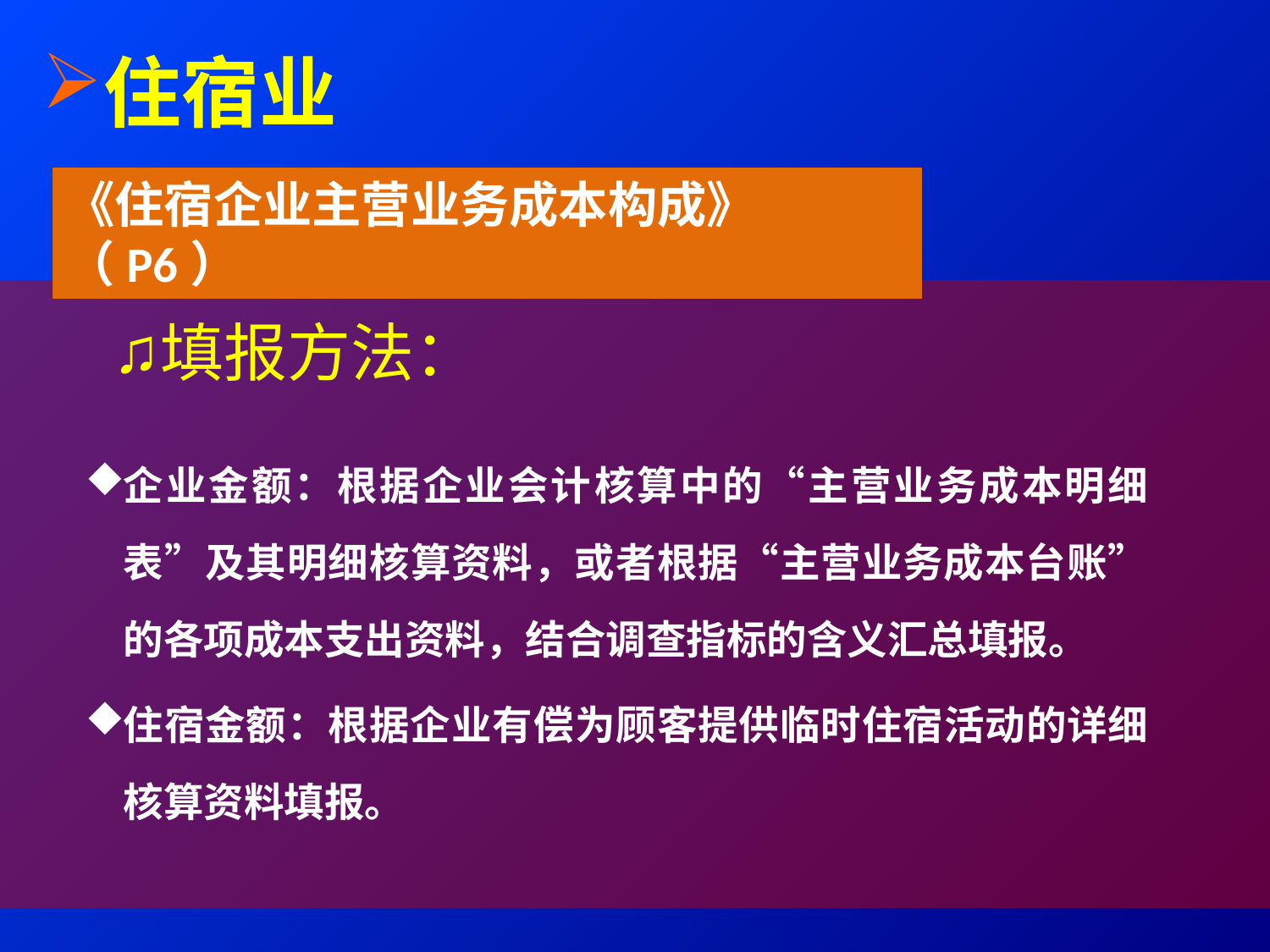

住宿业
1. 《批发和零售企业毛利额》（P20）
《住宿企业主营业务成本构成》（P6）

填报方法：
企业金额：根据企业会计核算中的“主营业务成本明细表”及其明细核算资料，或者根据“主营业务成本台账”的各项成本支出资料，结合调查指标的含义汇总填报。
住宿金额：根据企业有偿为顾客提供临时住宿活动的详细核算资料填报。